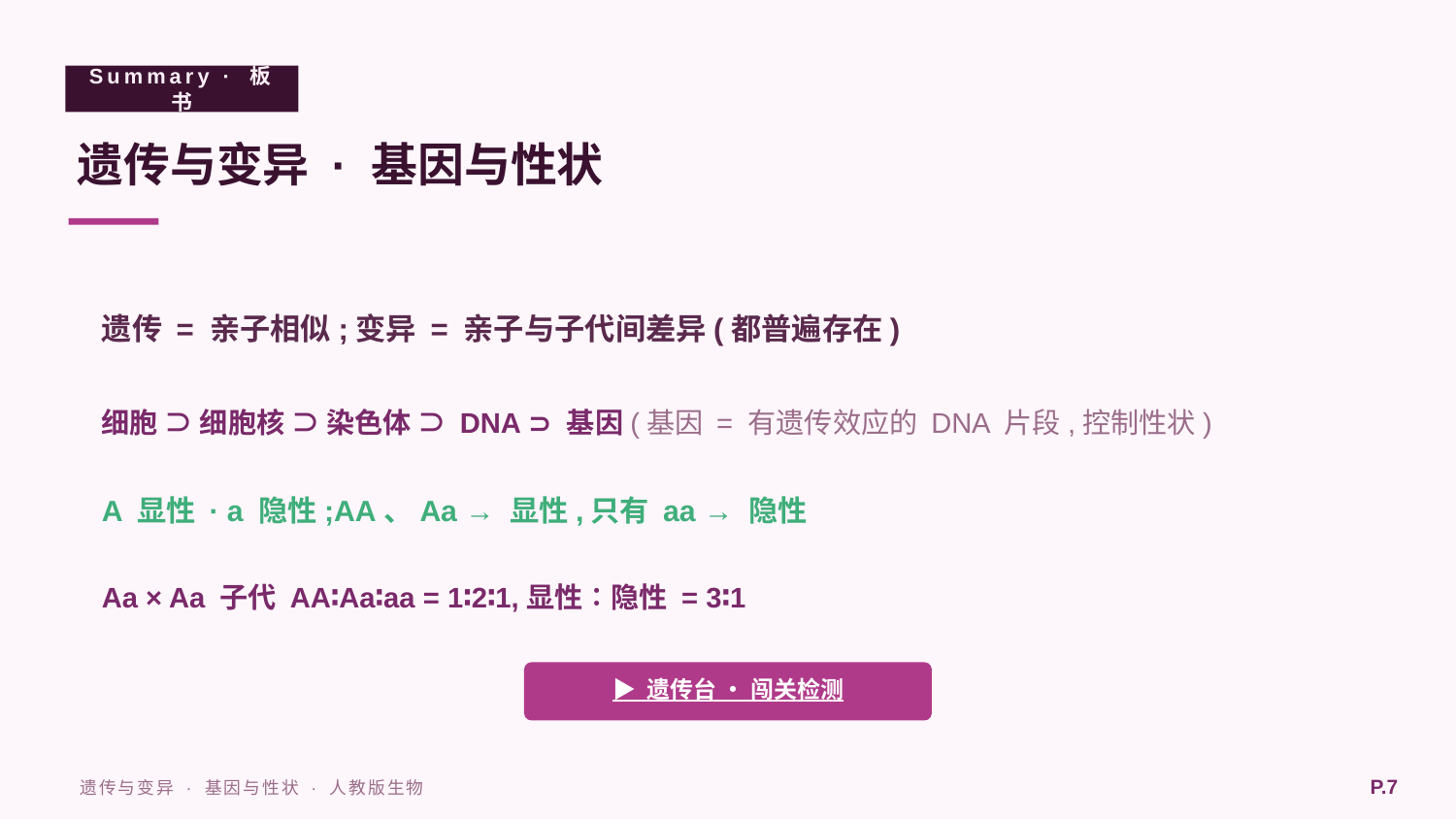

Summary · 板书

遗传与变异 · 基因与性状

遗传 = 亲子相似;变异 = 亲子与子代间差异(都普遍存在)
细胞 ⊃ 细胞核 ⊃ 染色体 ⊃ DNA ⊃ 基因(基因 = 有遗传效应的 DNA 片段,控制性状)
A 显性 · a 隐性;AA、Aa → 显性,只有 aa → 隐性
Aa × Aa 子代 AA∶Aa∶aa = 1∶2∶1,显性∶隐性 = 3∶1
▶  遗传台 · 闯关检测

P.7
遗传与变异 · 基因与性状 · 人教版生物